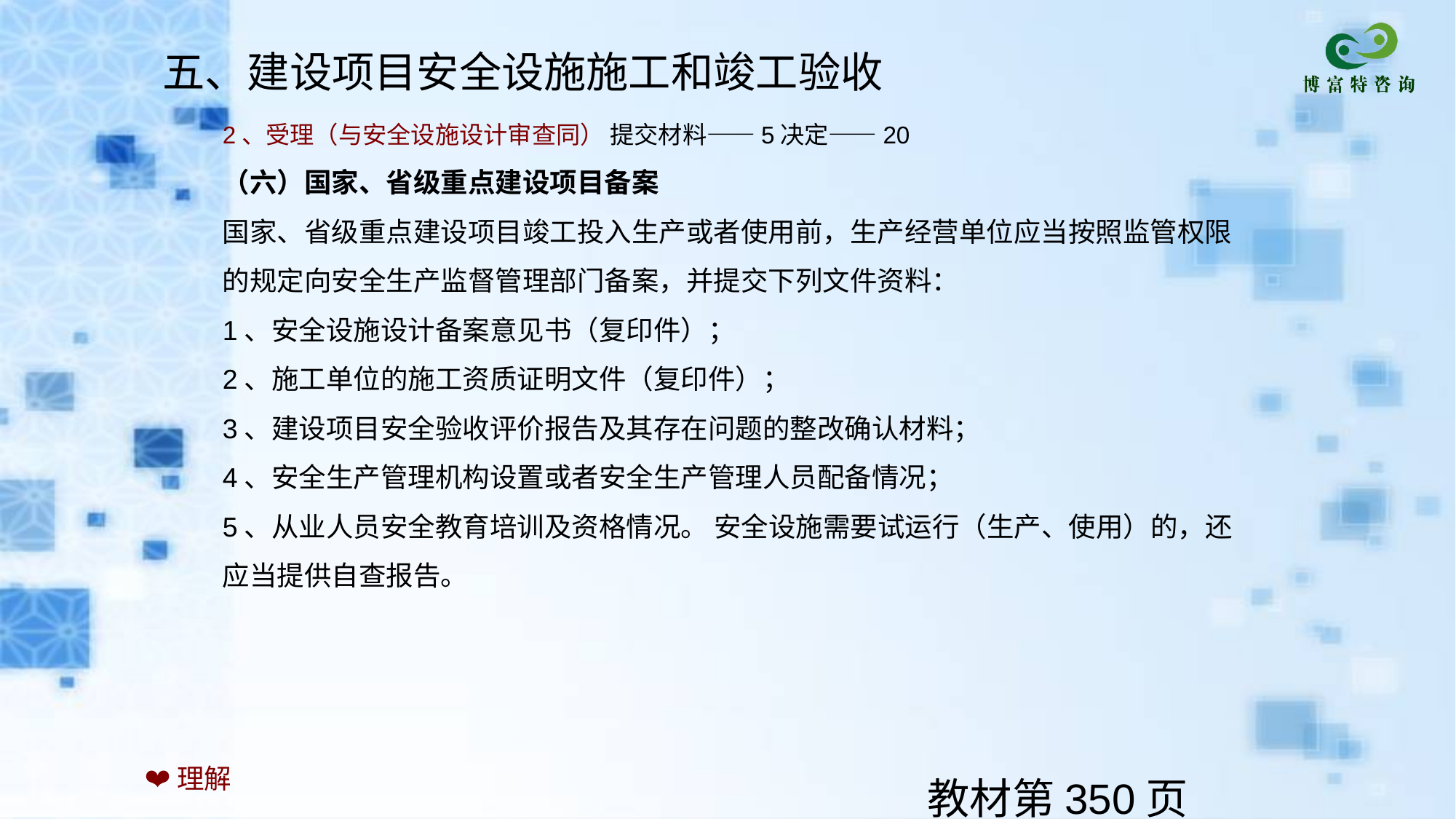

五、建设项目安全设施施工和竣工验收
2、受理（与安全设施设计审查同） 提交材料——5决定——20
（六）国家、省级重点建设项目备案
国家、省级重点建设项目竣工投入生产或者使用前，生产经营单位应当按照监管权限的规定向安全生产监督管理部门备案，并提交下列文件资料：
1、安全设施设计备案意见书（复印件）；
2、施工单位的施工资质证明文件（复印件）；
3、建设项目安全验收评价报告及其存在问题的整改确认材料；
4、安全生产管理机构设置或者安全生产管理人员配备情况；
5、从业人员安全教育培训及资格情况。 安全设施需要试运行（生产、使用）的，还应当提供自查报告。
❤理解
教材第350页